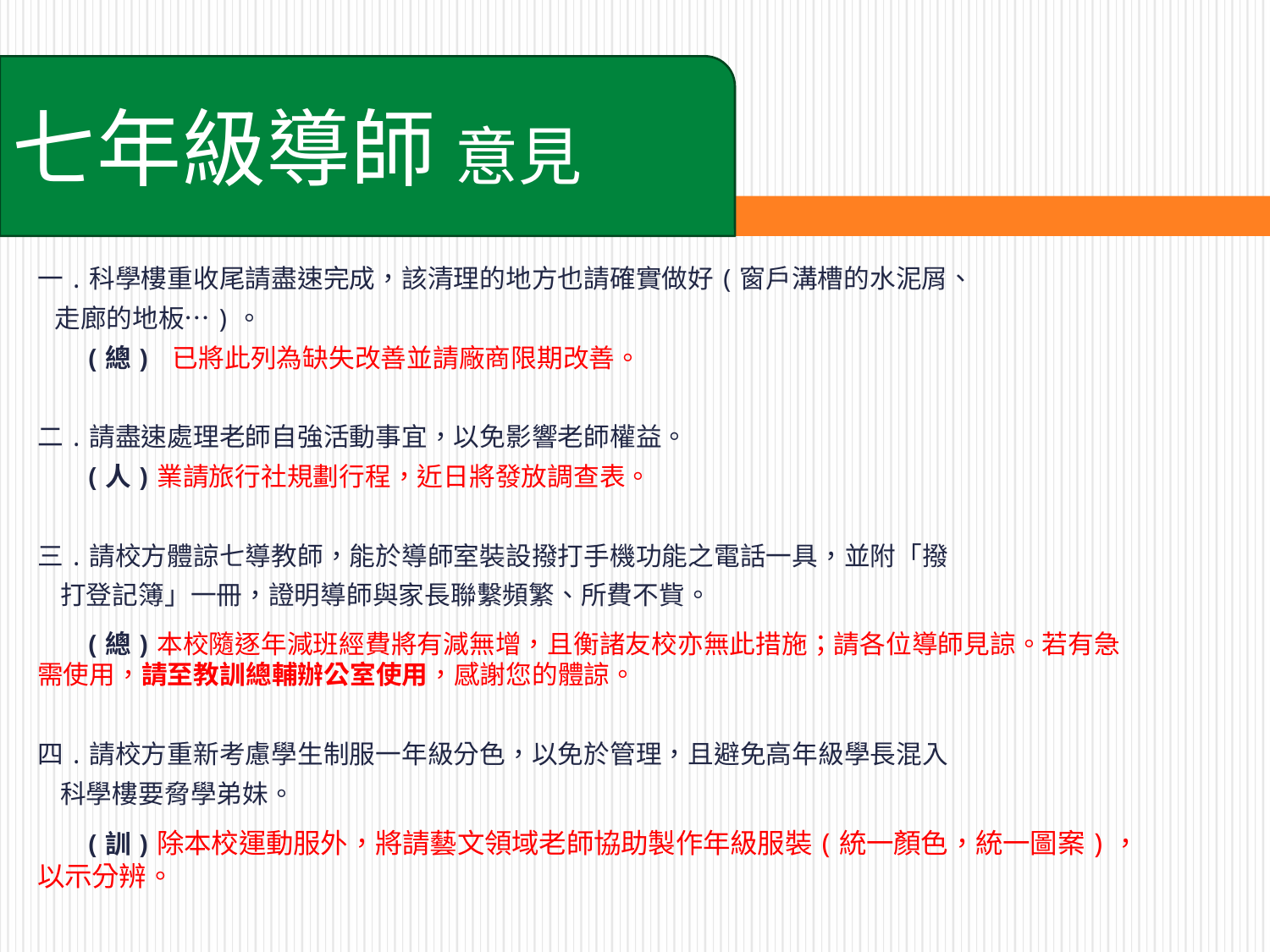

七年級導師 意見

一.科學樓重收尾請盡速完成，該清理的地方也請確實做好(窗戶溝槽的水泥屑、
  走廊的地板…)。
   (總) 已將此列為缺失改善並請廠商限期改善。

二.請盡速處理老師自強活動事宜，以免影響老師權益。
   (人)業請旅行社規劃行程，近日將發放調查表。

三.請校方體諒七導教師，能於導師室裝設撥打手機功能之電話一具，並附「撥
   打登記簿」一冊，證明導師與家長聯繫頻繁、所費不貲。
   (總)本校隨逐年減班經費將有減無增，且衡諸友校亦無此措施；請各位導師見諒。若有急需使用，請至教訓總輔辦公室使用，感謝您的體諒。

四.請校方重新考慮學生制服一年級分色，以免於管理，且避免高年級學長混入
   科學樓要脅學弟妹。
   (訓)除本校運動服外，將請藝文領域老師協助製作年級服裝(統一顏色，統一圖案)，以示分辨。